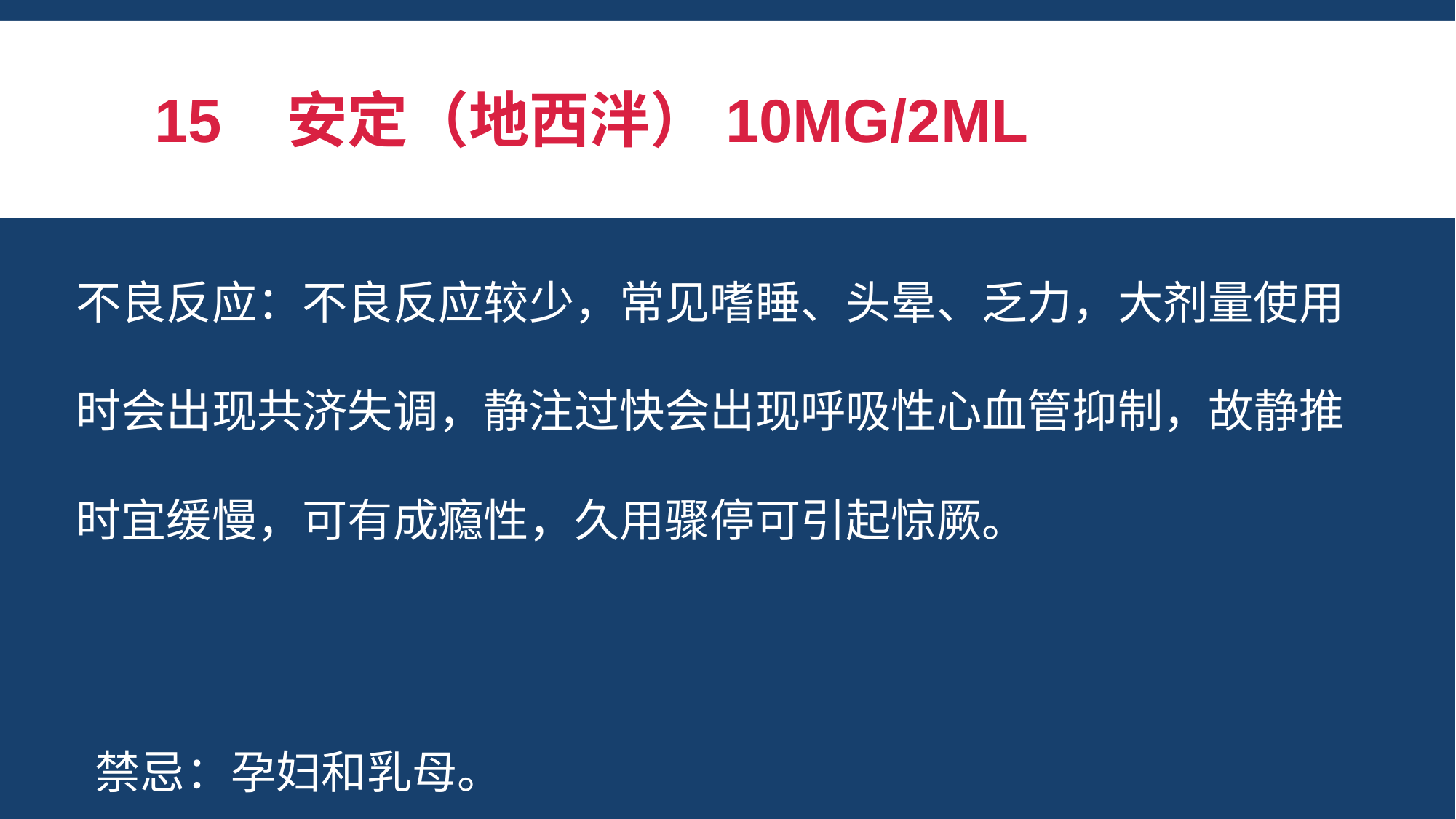

# 15   安定（地西泮）10mg/2ml
不良反应：不良反应较少，常见嗜睡、头晕、乏力，大剂量使用时会出现共济失调，静注过快会出现呼吸性心血管抑制，故静推时宜缓慢，可有成瘾性，久用骤停可引起惊厥。

 禁忌：孕妇和乳母。